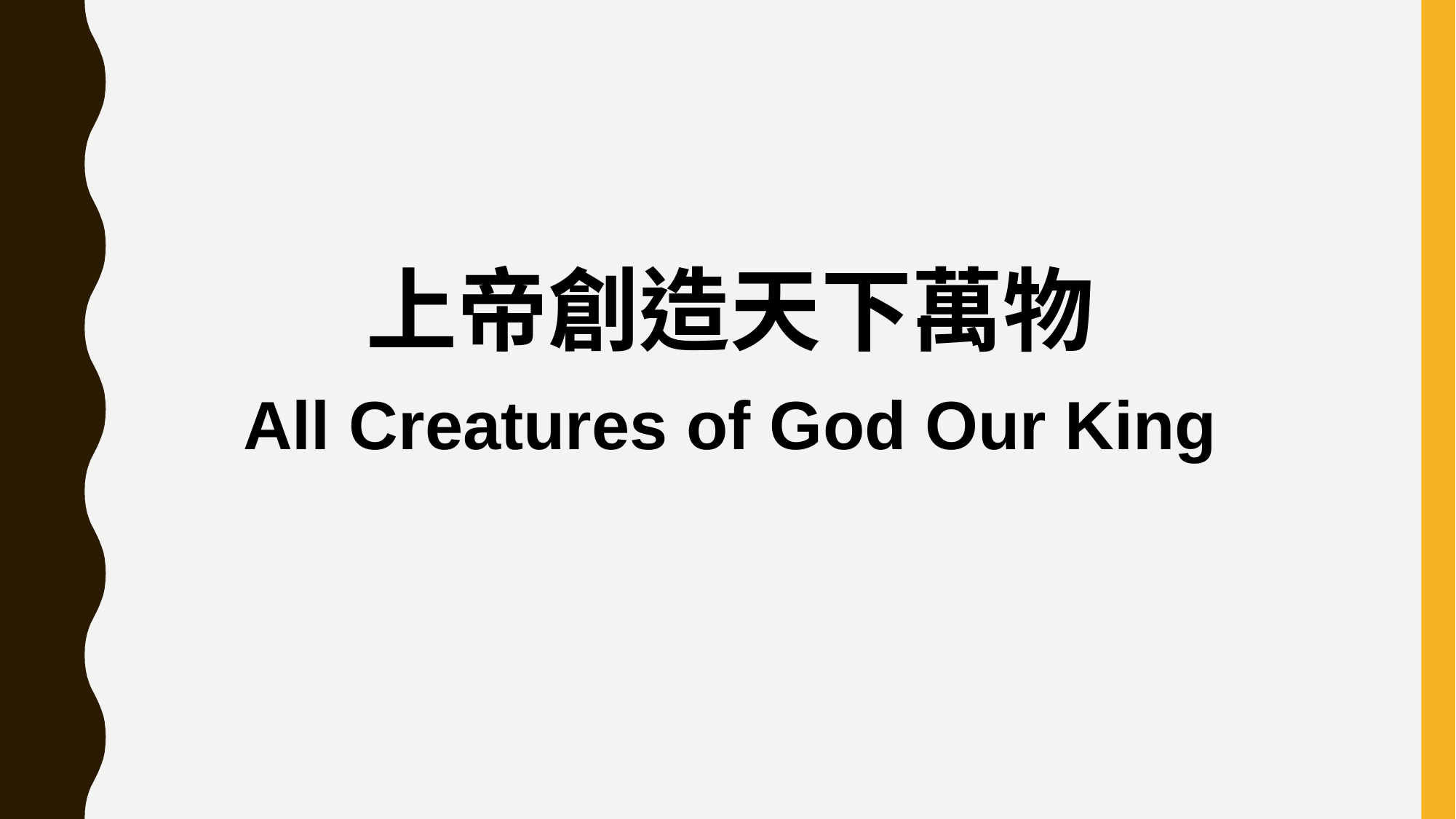

上帝創造天下萬物
All Creatures of God Our King